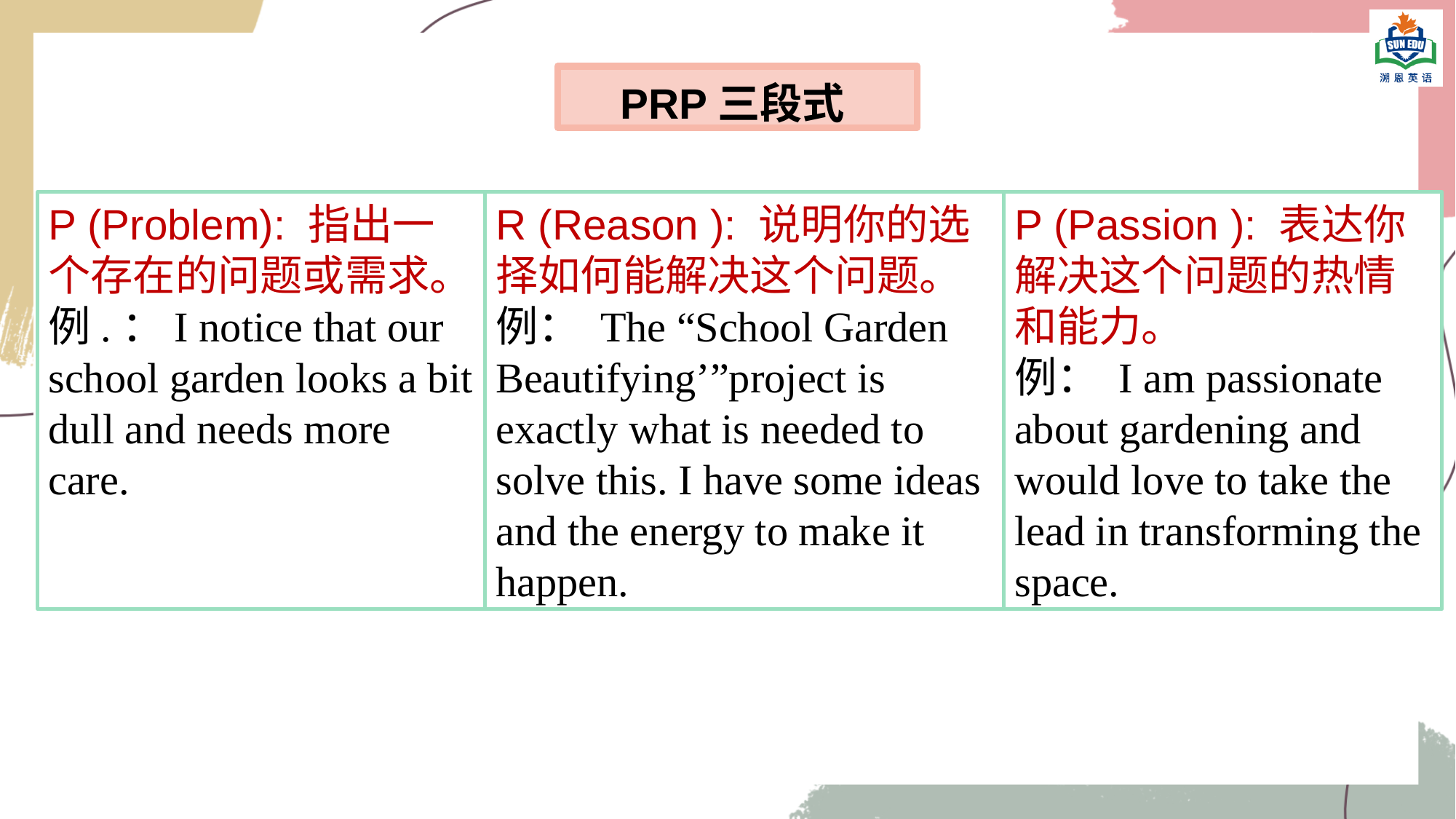

PRP三段式
P (Problem): 指出一个存在的问题或需求。
例.：I notice that our school garden looks a bit dull and needs more care.
R (Reason ): 说明你的选择如何能解决这个问题。
例： The “School Garden Beautifying’”project is exactly what is needed to solve this. I have some ideas and the energy to make it happen.
P (Passion ): 表达你解决这个问题的热情和能力。
例： I am passionate about gardening and would love to take the lead in transforming the space.